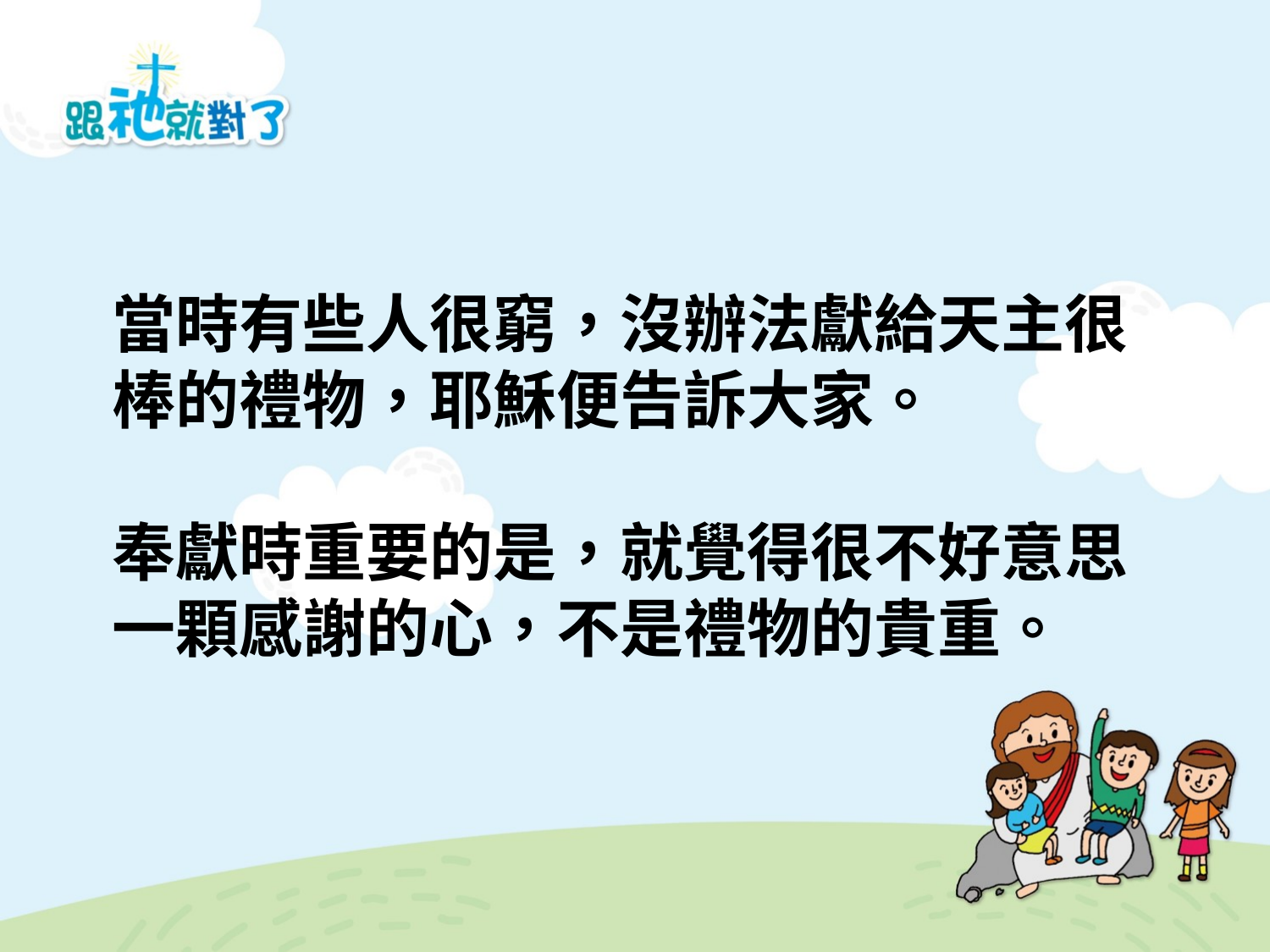

當時有些人很窮，沒辦法獻給天主很棒的禮物，耶穌便告訴大家。

奉獻時重要的是，就覺得很不好意思一顆感謝的心，不是禮物的貴重。